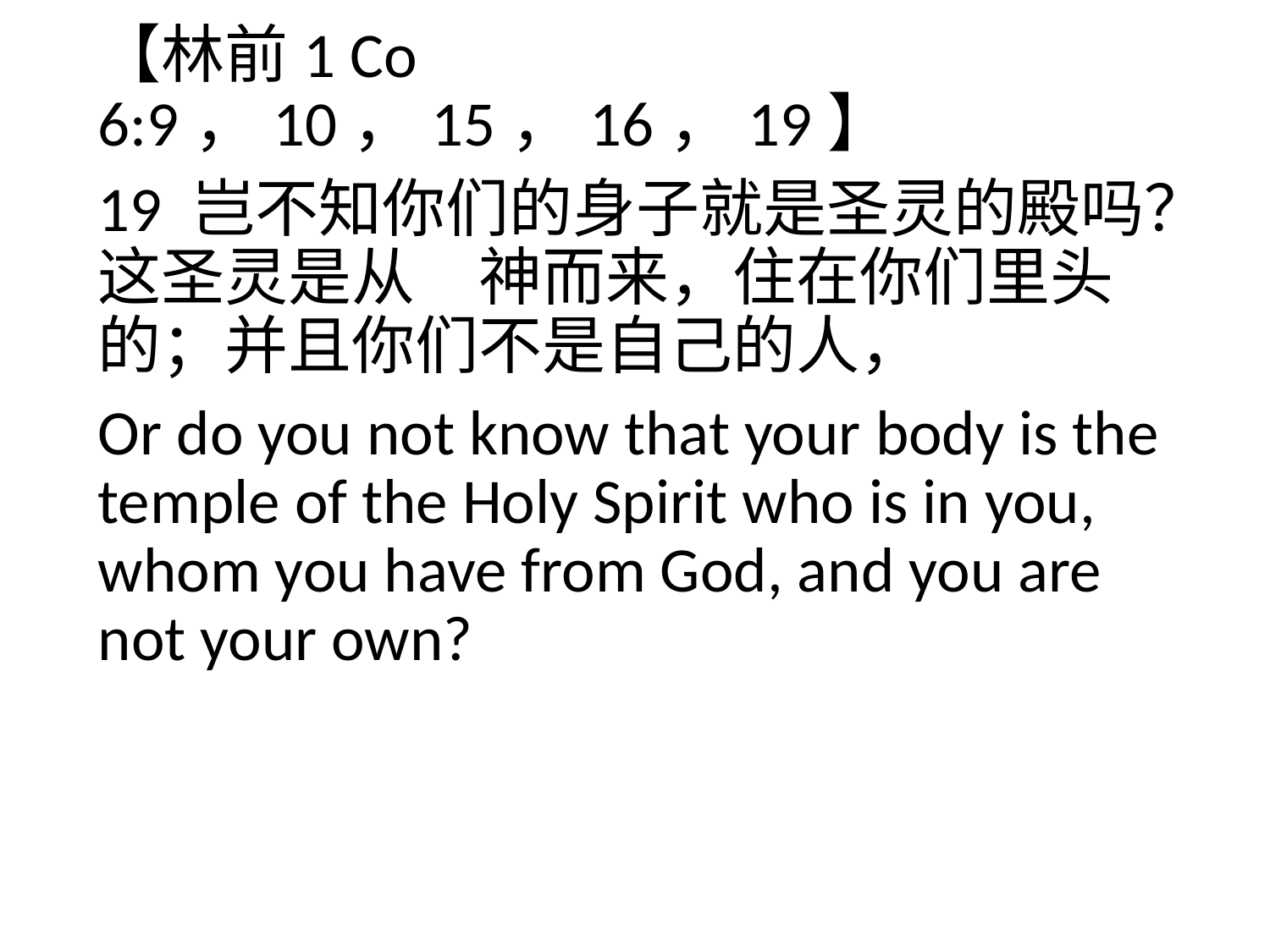

【林前1 Co 6:9，10，15，16，19】
19 岂不知你们的身子就是圣灵的殿吗？这圣灵是从　神而来，住在你们里头的；并且你们不是自己的人，
Or do you not know that your body is the temple of the Holy Spirit who is in you, whom you have from God, and you are not your own?